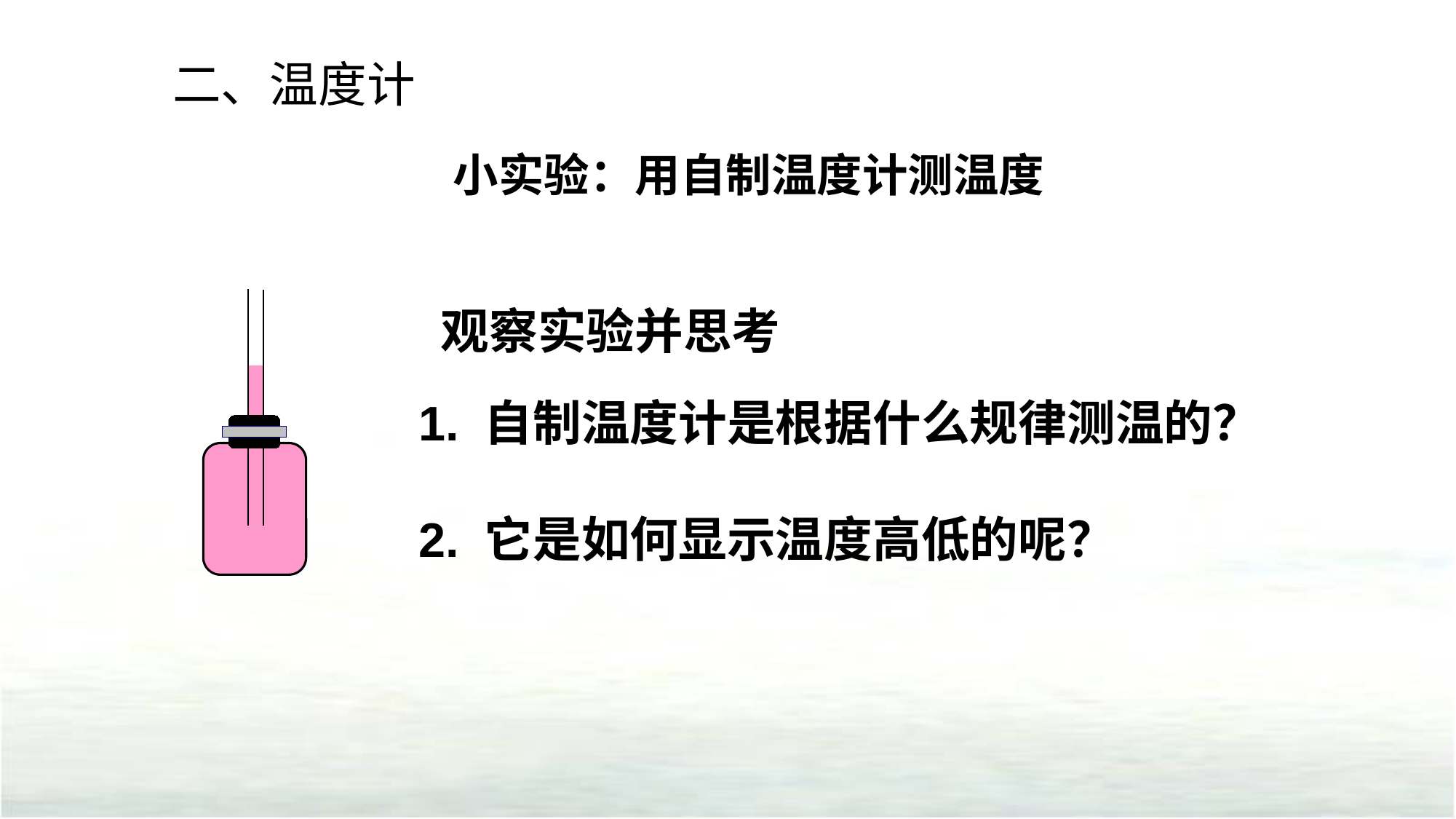

二、温度计
小实验：用自制温度计测温度

观察实验并思考
1. 自制温度计是根据什么规律测温的？

2. 它是如何显示温度高低的呢？